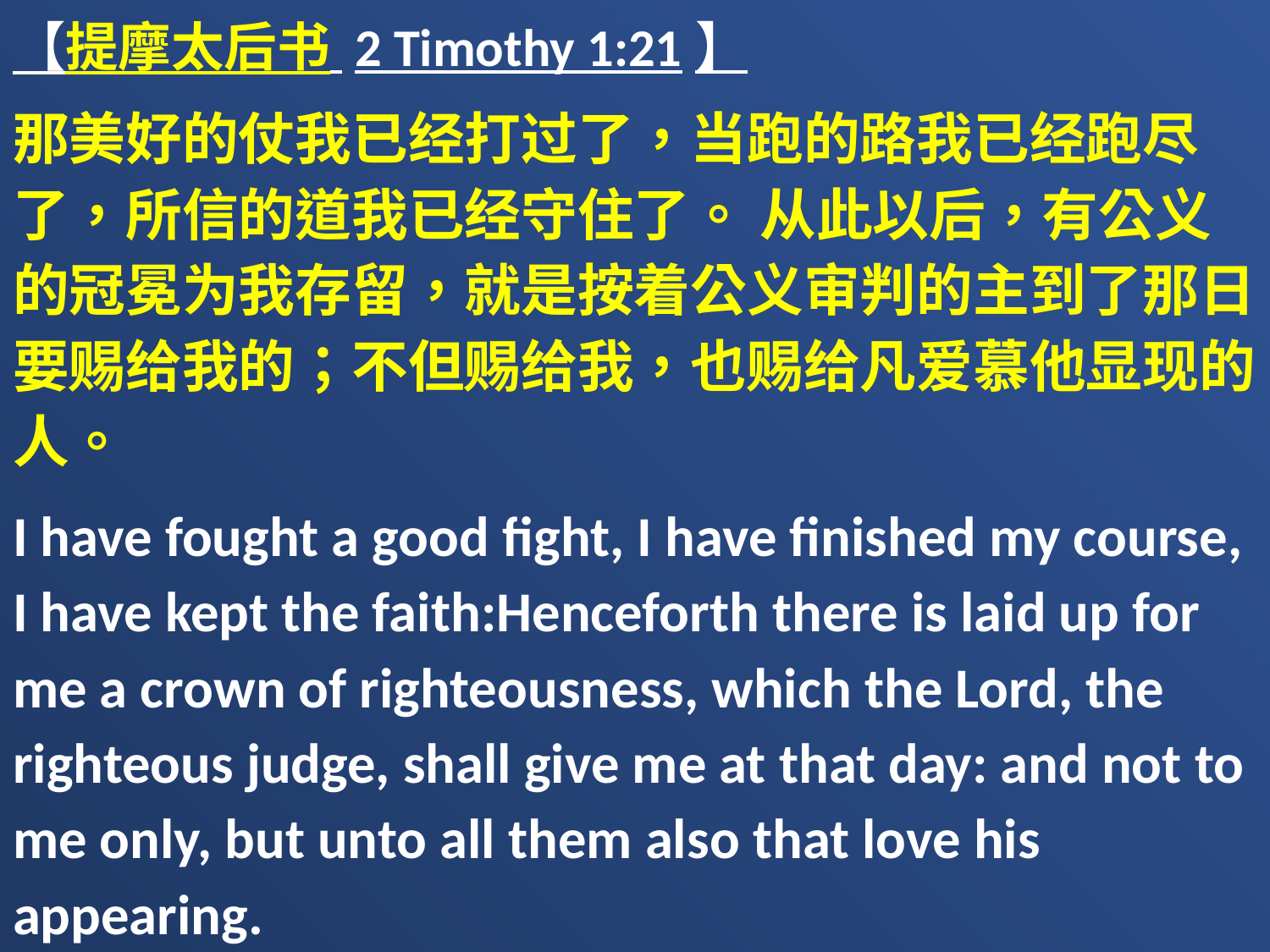

【提摩太后书 2 Timothy 1:21】
那美好的仗我已经打过了，当跑的路我已经跑尽了，所信的道我已经守住了。 从此以后，有公义的冠冕为我存留，就是按着公义审判的主到了那日要赐给我的；不但赐给我，也赐给凡爱慕他显现的人。
I have fought a good fight, I have finished my course, I have kept the faith:Henceforth there is laid up for me a crown of righteousness, which the Lord, the righteous judge, shall give me at that day: and not to me only, but unto all them also that love his appearing.